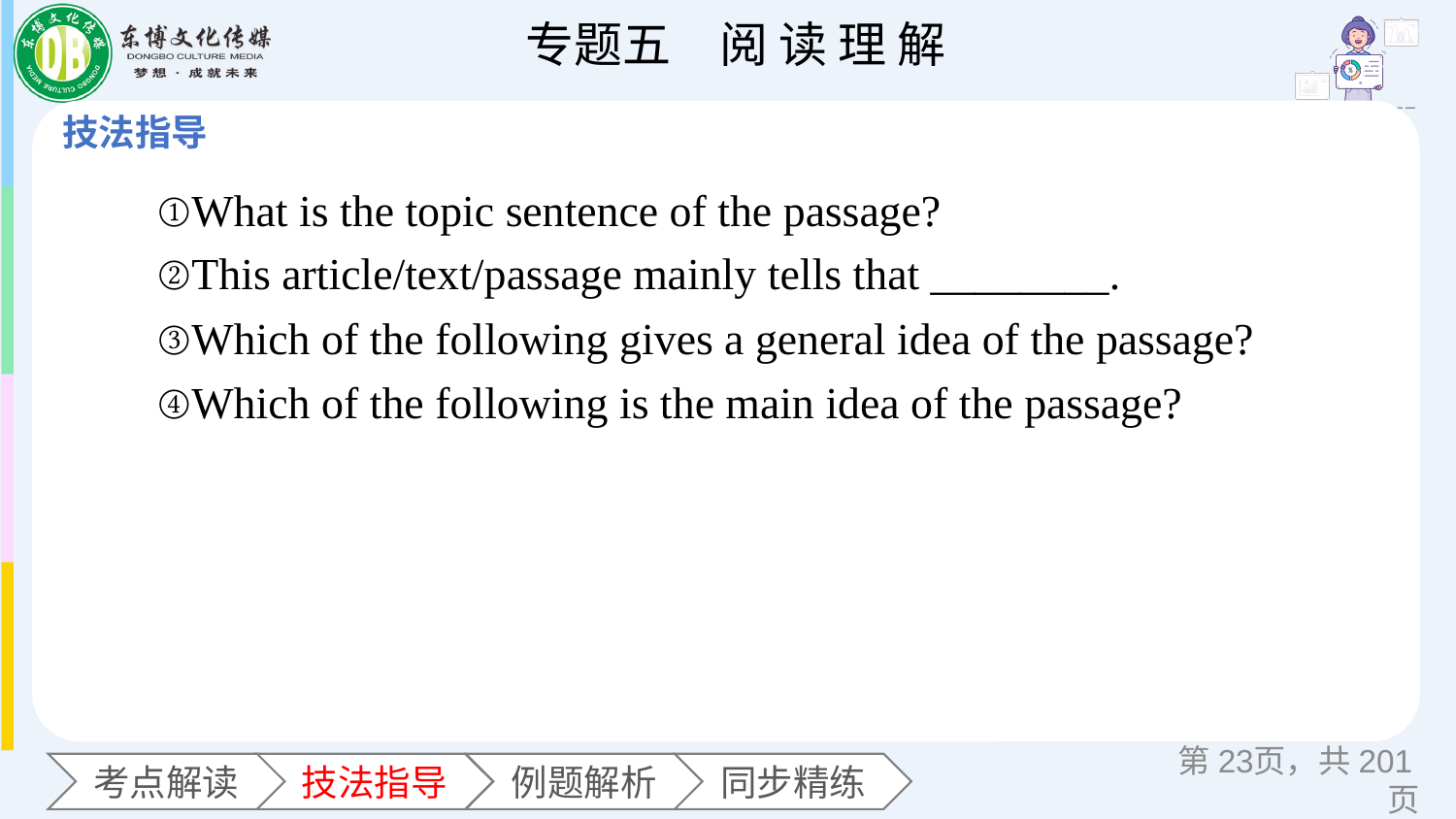

①What is the topic sentence of the passage?
②This article/text/passage mainly tells that ________.
③Which of the following gives a general idea of the passage?
④Which of the following is the main idea of the passage?
第23页，共201页